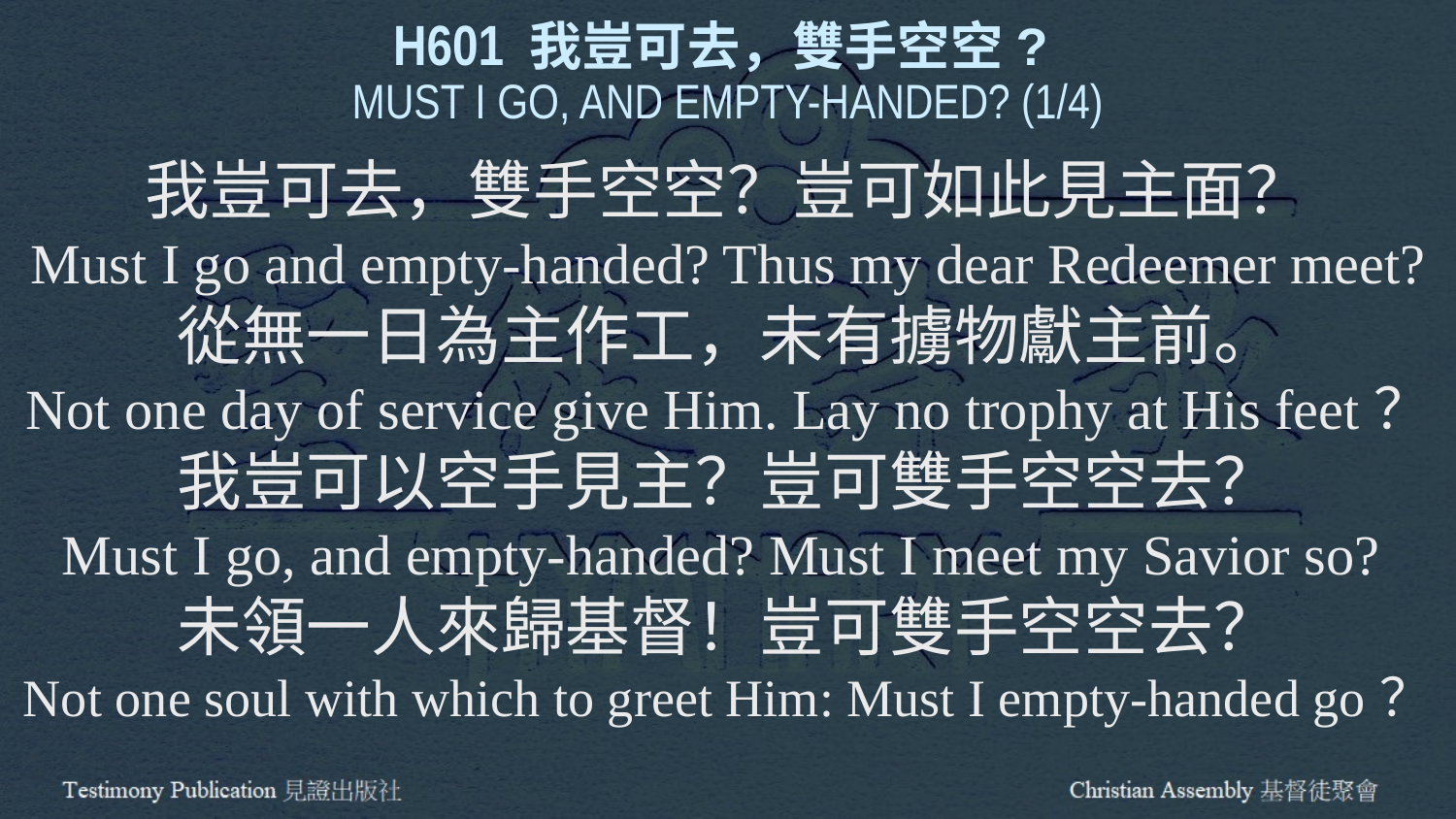

H601 我豈可去，雙手空空?
MUST I GO, AND EMPTY-HANDED? (1/4)
我豈可去，雙手空空？豈可如此見主面？
Must I go and empty-handed? Thus my dear Redeemer meet?
從無一日為主作工，未有擄物獻主前。
Not one day of service give Him. Lay no trophy at His feet？
我豈可以空手見主？豈可雙手空空去？
Must I go, and empty-handed? Must I meet my Savior so?
未領一人來歸基督！豈可雙手空空去？
Not one soul with which to greet Him: Must I empty-handed go？